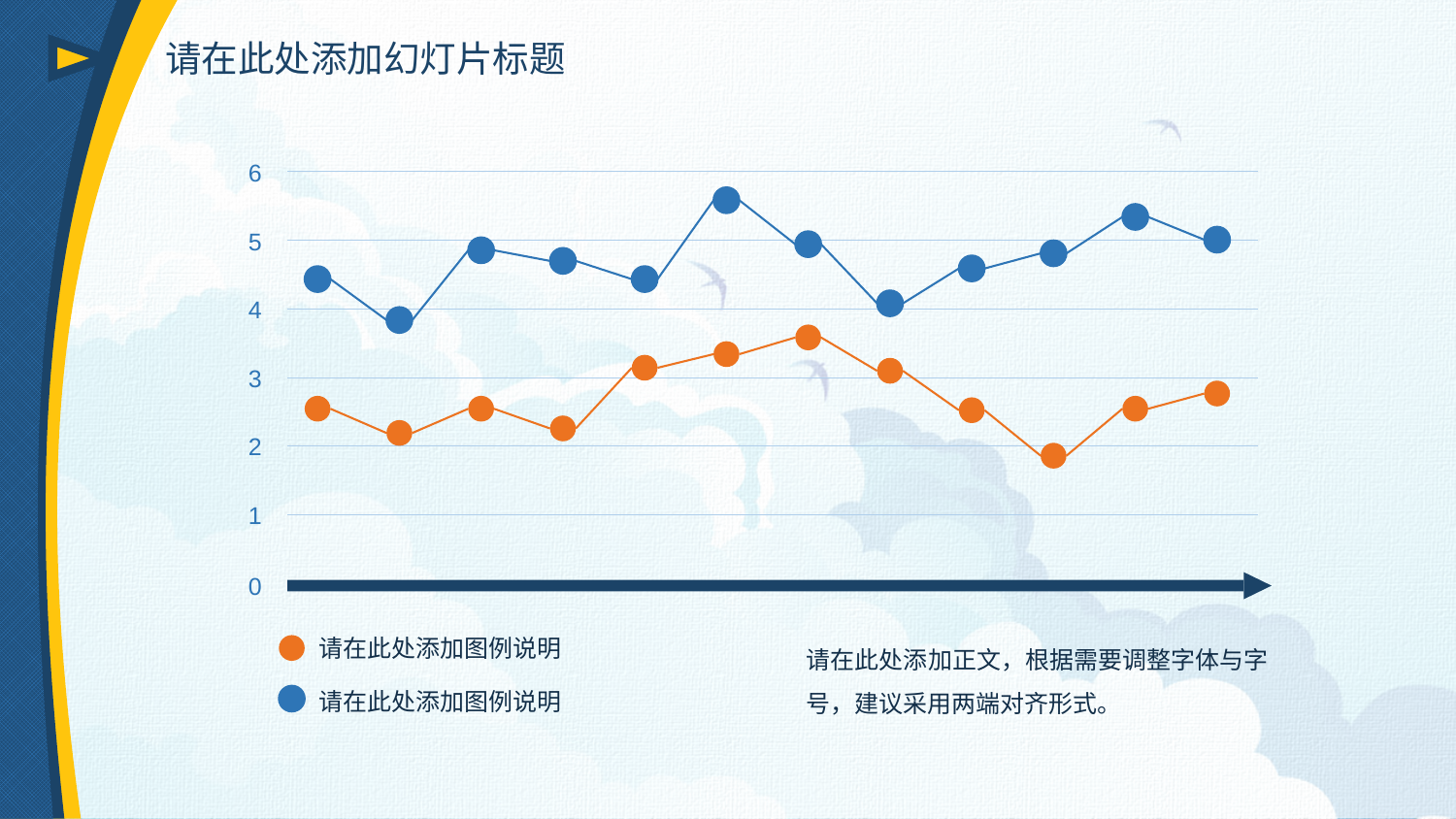

请在此处添加幻灯片标题
6
5
4
3
2
1
0

请在此处添加正文，根据需要调整字体与字号，建议采用两端对齐形式。
请在此处添加图例说明

请在此处添加图例说明